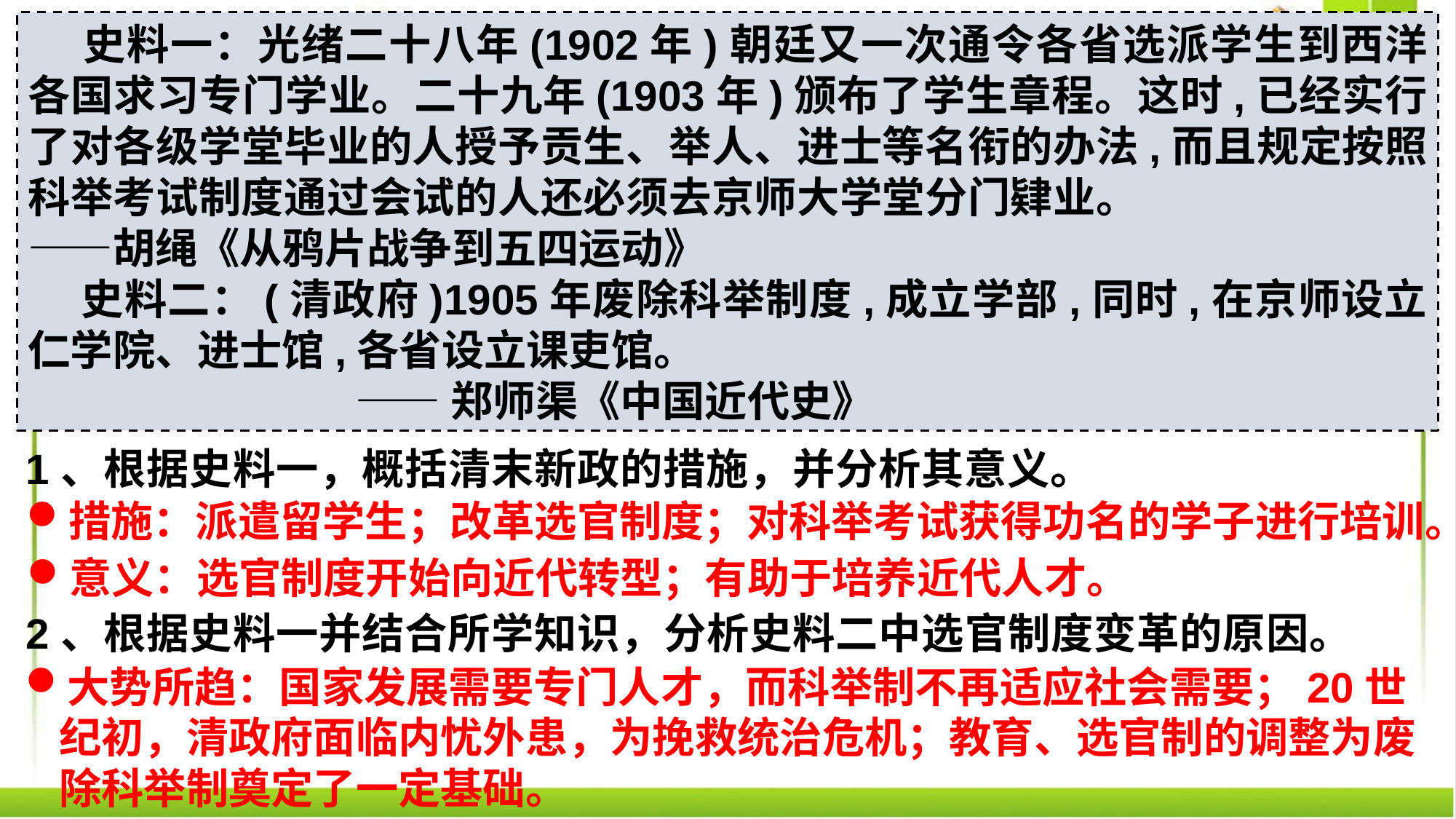

史料一：光绪二十八年(1902年)朝廷又一次通令各省选派学生到西洋各国求习专门学业。二十九年(1903年)颁布了学生章程。这时,已经实行了对各级学堂毕业的人授予贡生、举人、进士等名衔的办法,而且规定按照科举考试制度通过会试的人还必须去京师大学堂分门肄业。                              ——胡绳《从鸦片战争到五四运动》
    史料二：(清政府)1905年废除科举制度,成立学部,同时,在京师设立仁学院、进士馆,各省设立课吏馆。
                                  ——郑师渠《中国近代史》
1、根据史料一，概括清末新政的措施，并分析其意义。
措施：派遣留学生；改革选官制度；对科举考试获得功名的学子进行培训。
意义：选官制度开始向近代转型；有助于培养近代人才。
2、根据史料一并结合所学知识，分析史料二中选官制度变革的原因。
大势所趋：国家发展需要专门人才，而科举制不再适应社会需要；20世纪初，清政府面临内忧外患，为挽救统治危机；教育、选官制的调整为废除科举制奠定了一定基础。